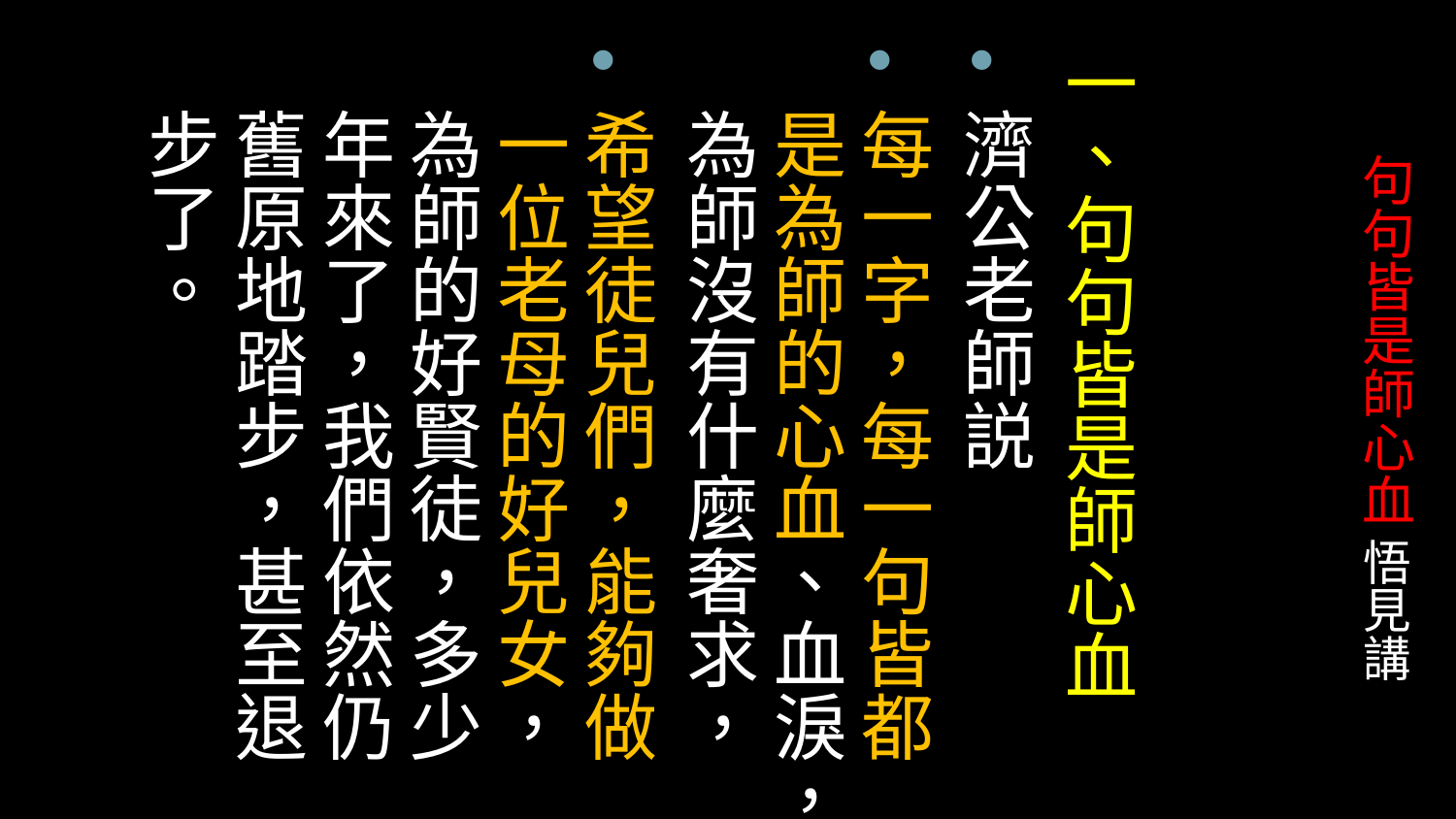

一、句句皆是師心血
濟公老師説
每一字，每一句皆都是為師的心血、血淚，為師沒有什麼奢求，
希望徒兒們，能夠做一位老母的好兒女，為師的好賢徒，多少年來了，我們依然仍舊原地踏步，甚至退步了。

# 句句皆是師心血 悟見講